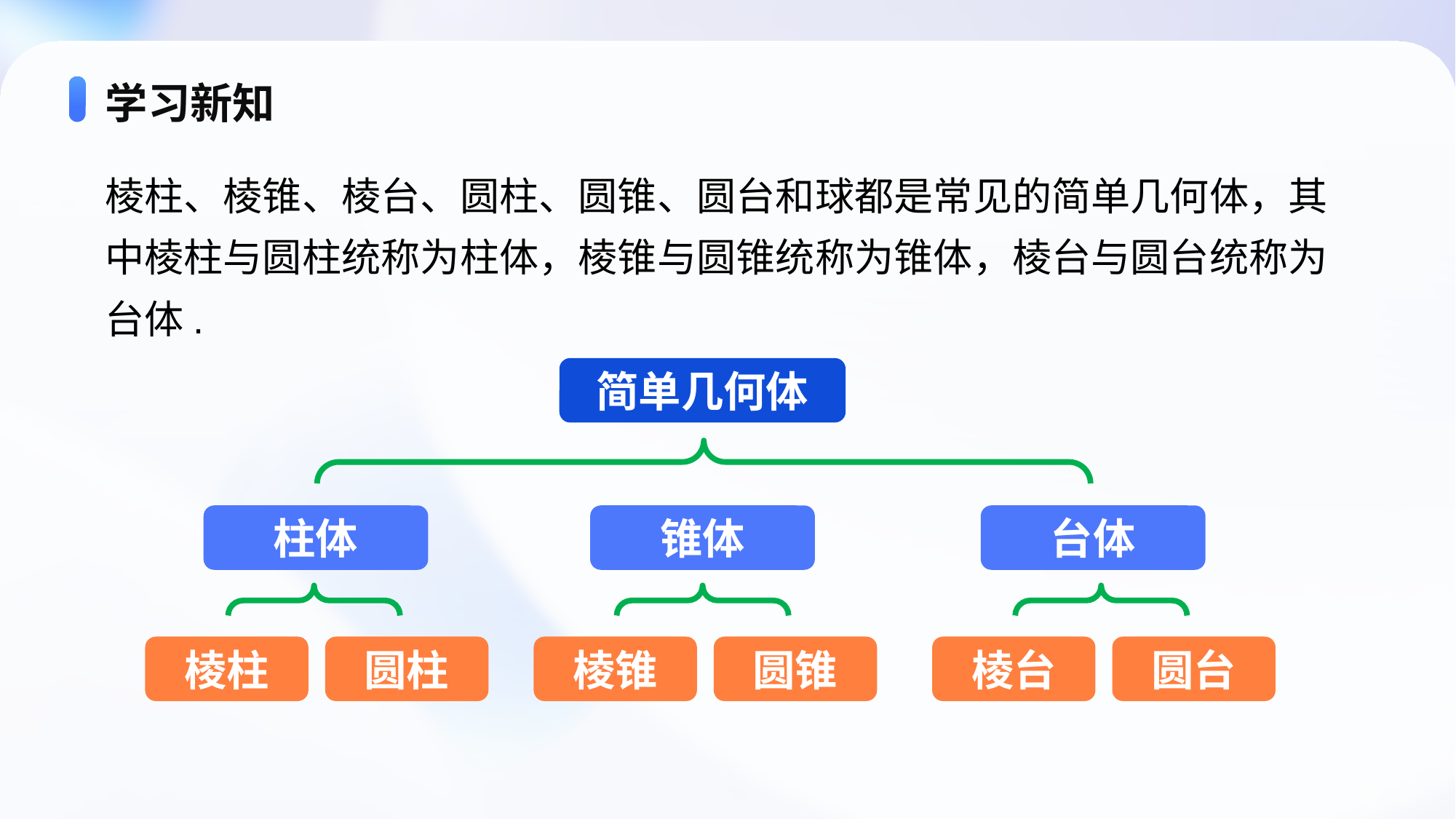

# 学习新知

棱柱、棱锥、棱台、圆柱、圆锥、圆台和球都是常见的简单几何体，其中棱柱与圆柱统称为柱体，棱锥与圆锥统称为锥体，棱台与圆台统称为台体.
简单几何体
柱体
锥体
台体

棱柱
圆柱
棱锥
圆锥
棱台
圆台